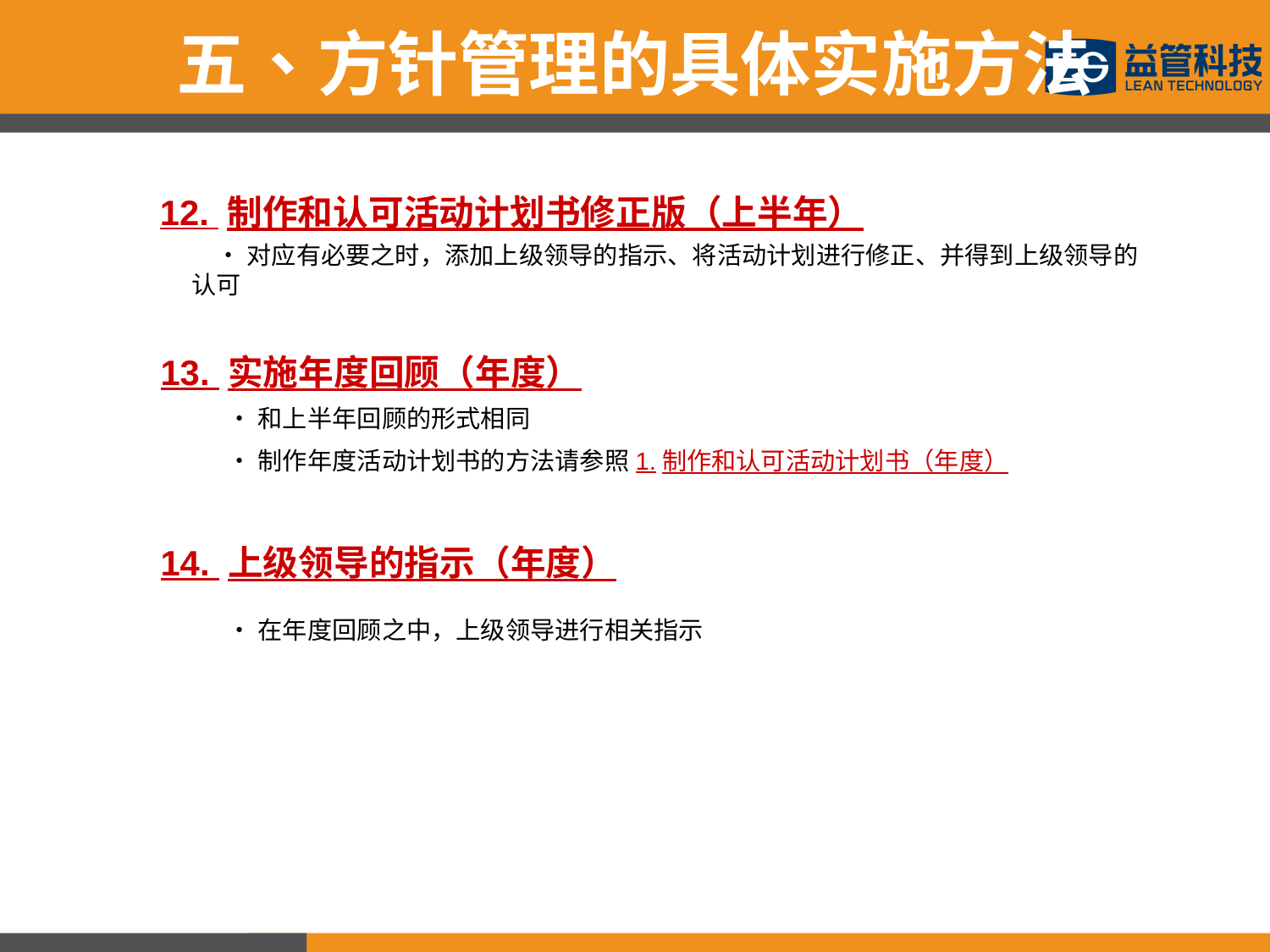

五、方针管理的具体实施方法
12. 制作和认可活动计划书修正版（上半年）
　・ 对应有必要之时，添加上级领导的指示、将活动计划进行修正、并得到上级领导的认可

13. 实施年度回顾（年度）
　・ 和上半年回顾的形式相同
　・ 制作年度活动计划书的方法请参照1.制作和认可活动计划书（年度）

14. 上级领导的指示（年度）
　・ 在年度回顾之中，上级领导进行相关指示